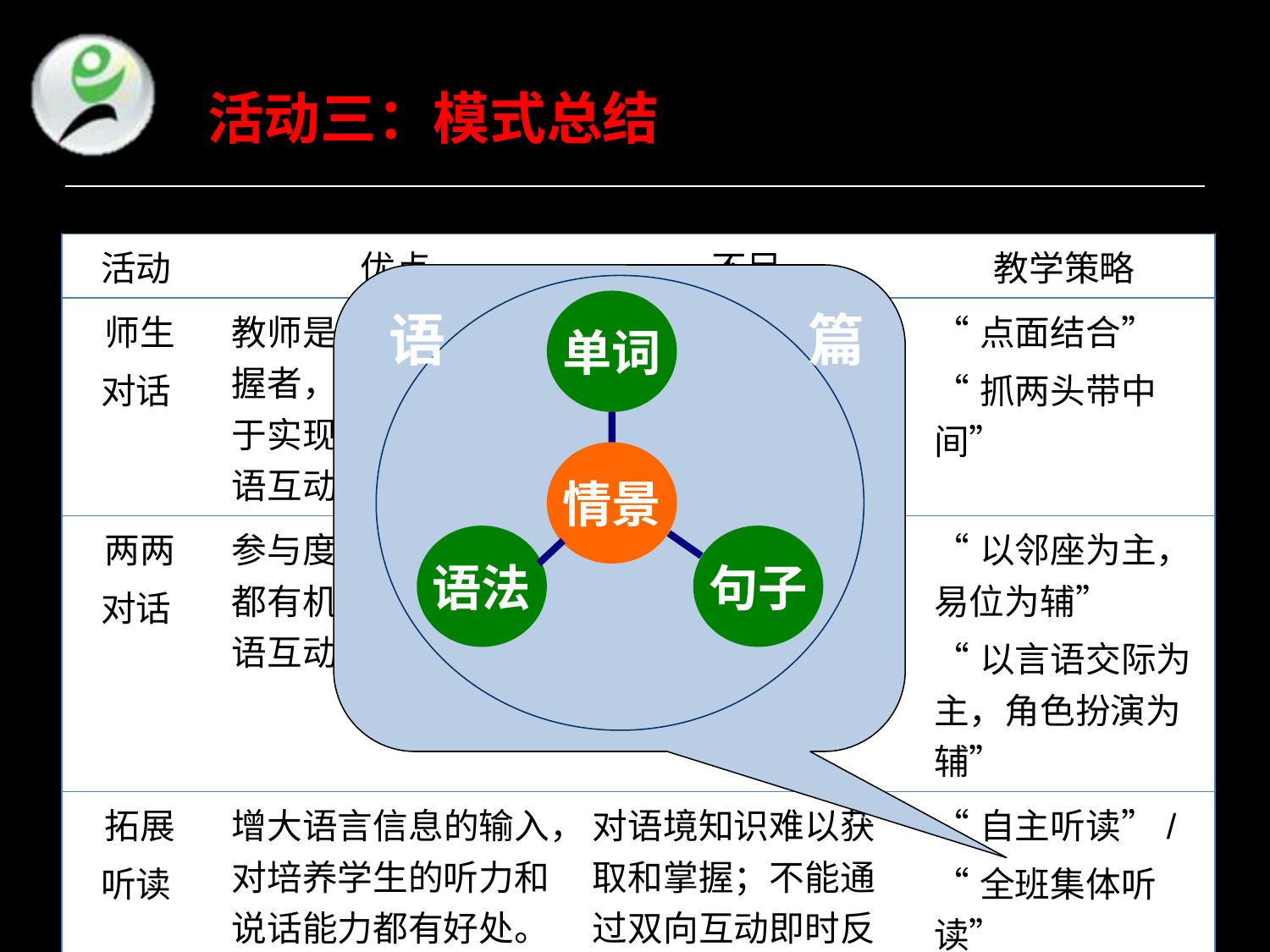

活动三：模式总结
| 活动 | 优点 | 不足 | 教学策略 |
| --- | --- | --- | --- |
| 师生 对话 | 教师是语言的熟练掌握者，师生对话有利于实现“实时双向言语互动”。 | 课堂时间有限，参与度小 。 | “点面结合” “抓两头带中间” |
| 两两 对话 | 参与度高，每位学生都有机会参与双向言语互动。 | 交际双方都不是当前所要学习语言的熟练掌握者，难以互相纠错。 | “以邻座为主，易位为辅” “以言语交际为主，角色扮演为辅” |
| 拓展 听读 | 增大语言信息的输入，对培养学生的听力和说话能力都有好处。 | 对语境知识难以获取和掌握；不能通过双向互动即时反馈纠错。 | “自主听读”/ “全班集体听读” “篇章为主” |

单词
语
篇

情景
语法
句子